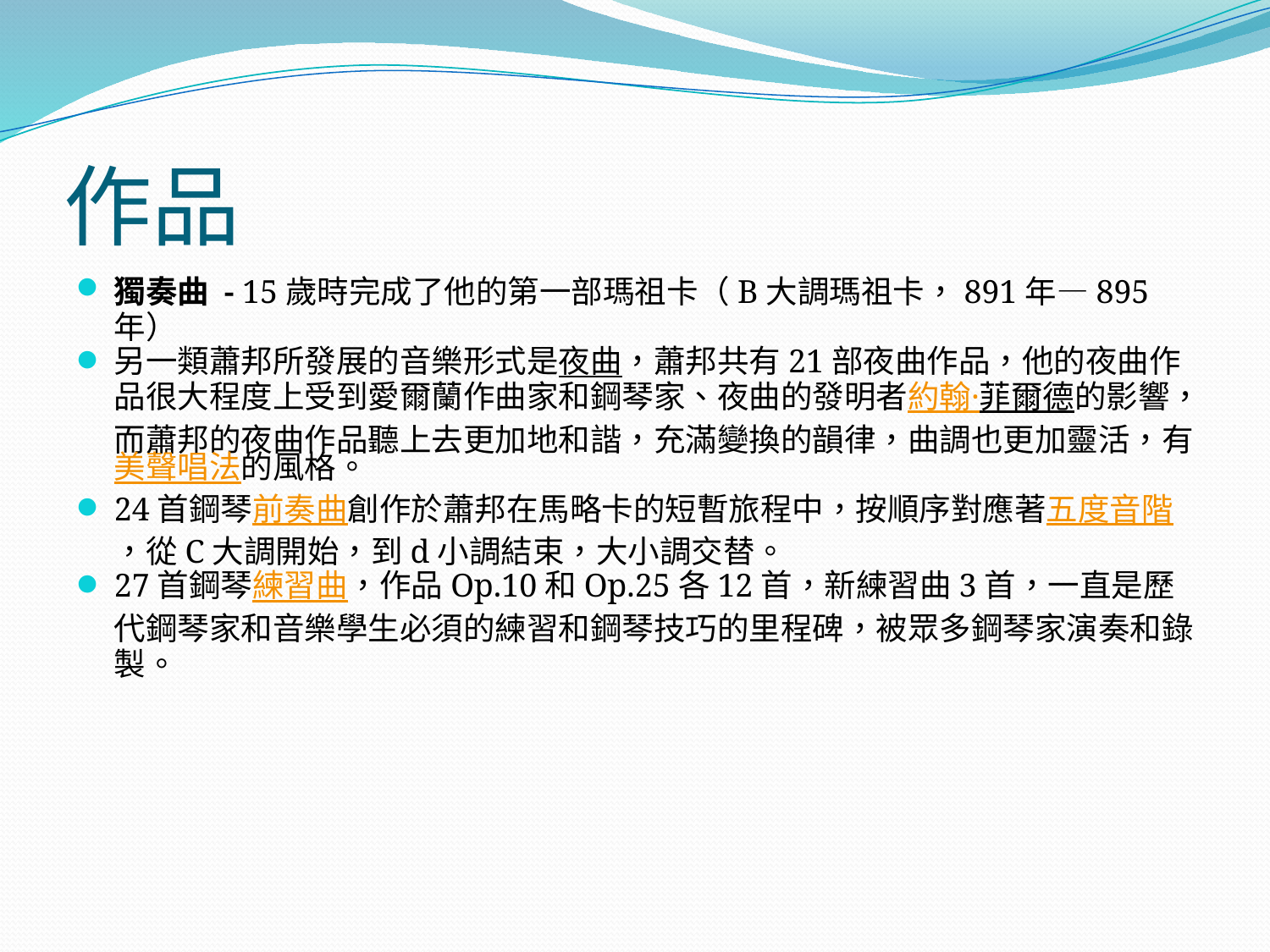

# 作品
獨奏曲 - 15歲時完成了他的第一部瑪祖卡（B大調瑪祖卡，891年—895年）
另一類蕭邦所發展的音樂形式是夜曲，蕭邦共有21部夜曲作品，他的夜曲作品很大程度上受到愛爾蘭作曲家和鋼琴家、夜曲的發明者約翰·菲爾德的影響，而蕭邦的夜曲作品聽上去更加地和諧，充滿變換的韻律，曲調也更加靈活，有美聲唱法的風格。
24首鋼琴前奏曲創作於蕭邦在馬略卡的短暫旅程中，按順序對應著五度音階，從C大調開始，到d小調結束，大小調交替。
27首鋼琴練習曲，作品Op.10和Op.25各12首，新練習曲3首，一直是歷代鋼琴家和音樂學生必須的練習和鋼琴技巧的里程碑，被眾多鋼琴家演奏和錄製。